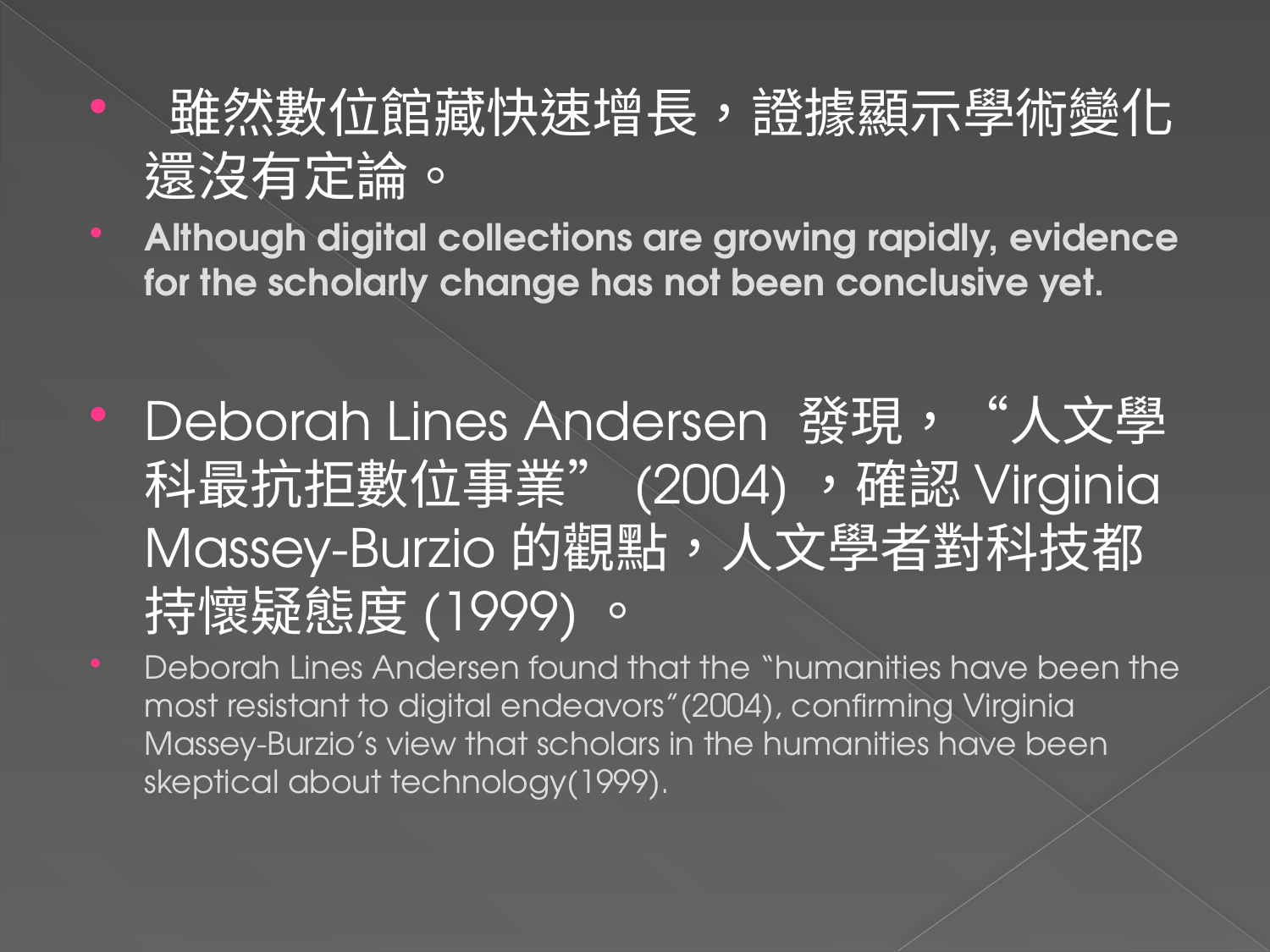

雖然數位館藏快速增長，證據顯示學術變化還沒有定論。
Although digital collections are growing rapidly, evidence for the scholarly change has not been conclusive yet.

Deborah Lines Andersen 發現，“人文學科最抗拒數位事業”(2004)，確認Virginia Massey-Burzio的觀點，人文學者對科技都持懷疑態度(1999)。
Deborah Lines Andersen found that the “humanities have been the most resistant to digital endeavors”(2004), confirming Virginia Massey-Burzio’s view that scholars in the humanities have been skeptical about technology(1999).